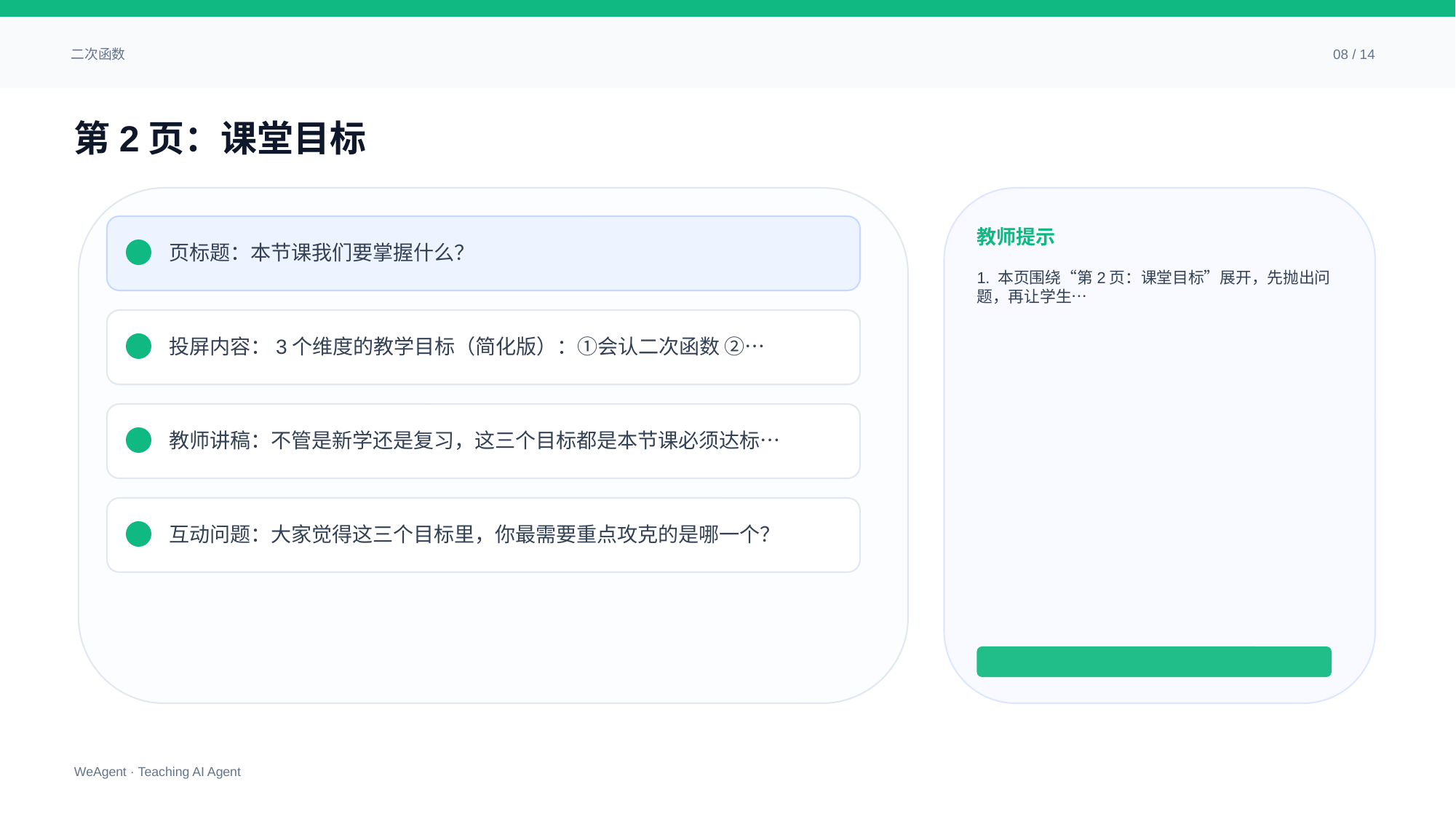

二次函数
08 / 14
第2页：课堂目标

教师提示
页标题：本节课我们要掌握什么？

1. 本页围绕“第2页：课堂目标”展开，先抛出问题，再让学生…

投屏内容：3个维度的教学目标（简化版）：①会认二次函数 ②…

教师讲稿：不管是新学还是复习，这三个目标都是本节课必须达标…

互动问题：大家觉得这三个目标里，你最需要重点攻克的是哪一个？

WeAgent · Teaching AI Agent